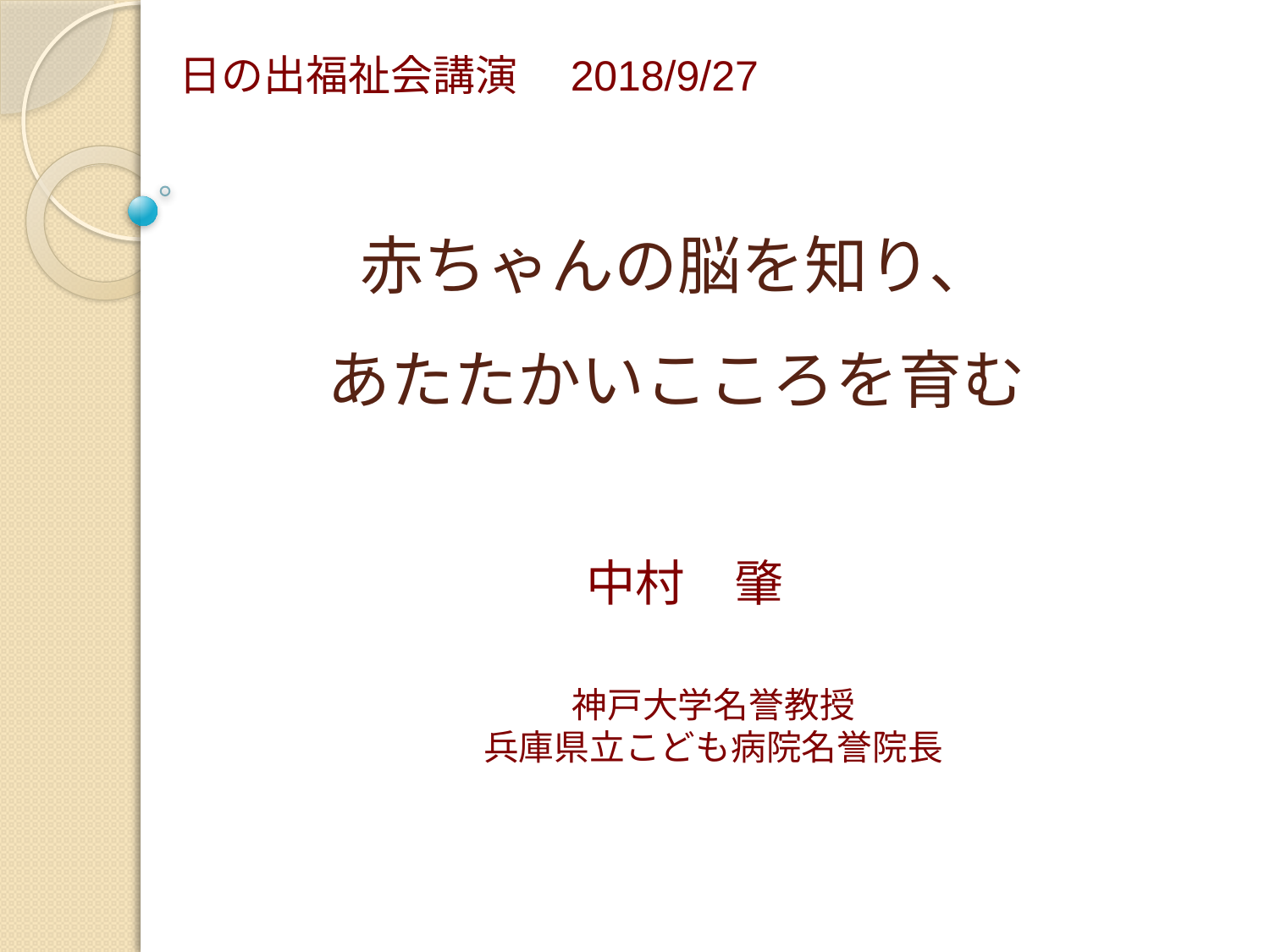

日の出福祉会講演　2018/9/27
# 赤ちゃんの脳を知り、 あたたかいこころを育む
中村　肇
神戸大学名誉教授
兵庫県立こども病院名誉院長